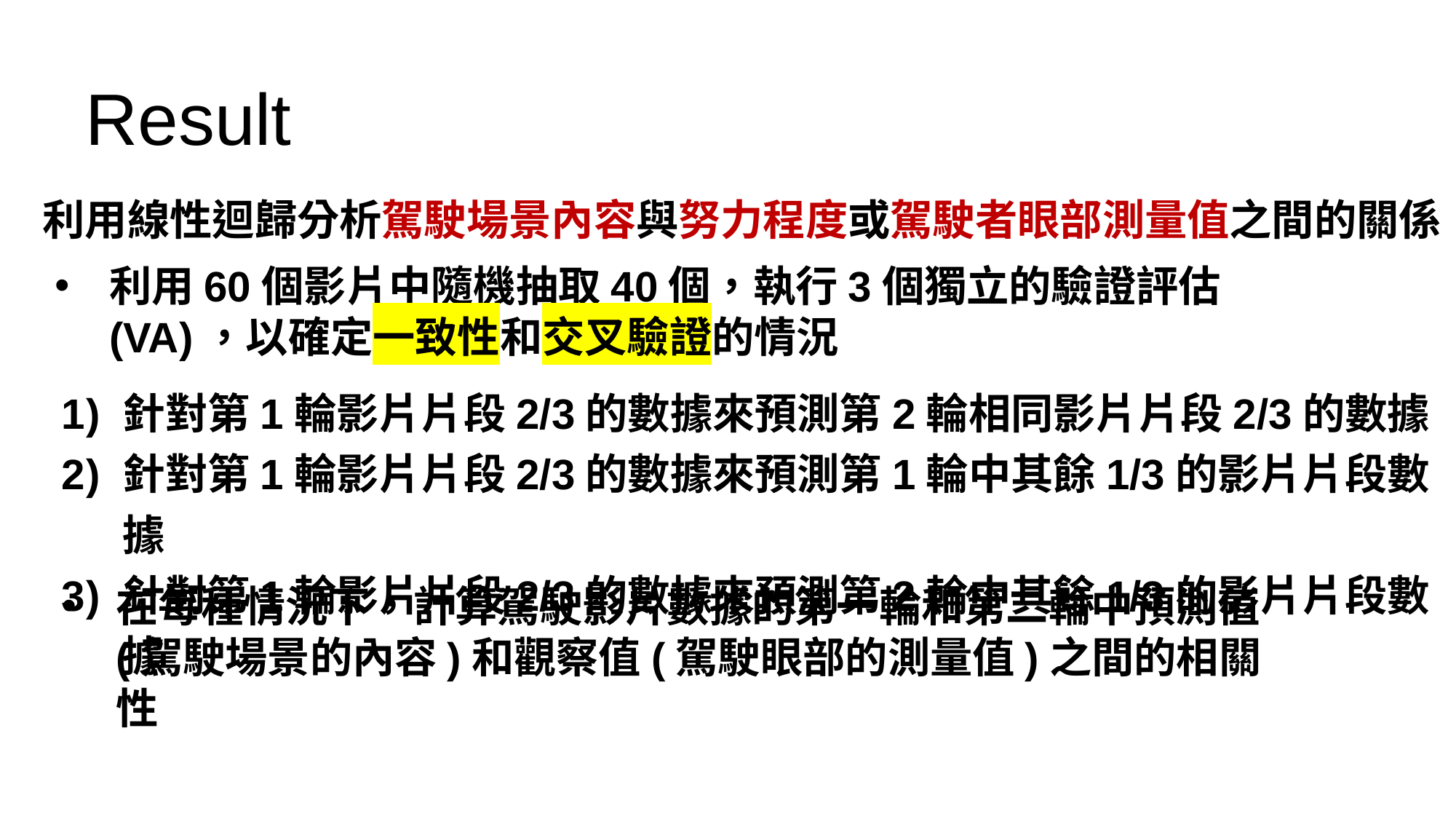

Result
利用線性迴歸分析駕駛場景內容與努力程度或駕駛者眼部測量值之間的關係
利用60個影片中隨機抽取40個，執行3個獨立的驗證評估(VA)，以確定一致性和交叉驗證的情況
針對第1輪影片片段2/3的數據來預測第2輪相同影片片段2/3的數據
針對第1輪影片片段2/3的數據來預測第1輪中其餘1/3的影片片段數據
針對第1輪影片片段2/3的數據來預測第2輪中其餘1/3的影片片段數據
在每種情況下，計算駕駛影片數據的第一輪和第二輪中預測值(駕駛場景的內容)和觀察值(駕駛眼部的測量值)之間的相關性